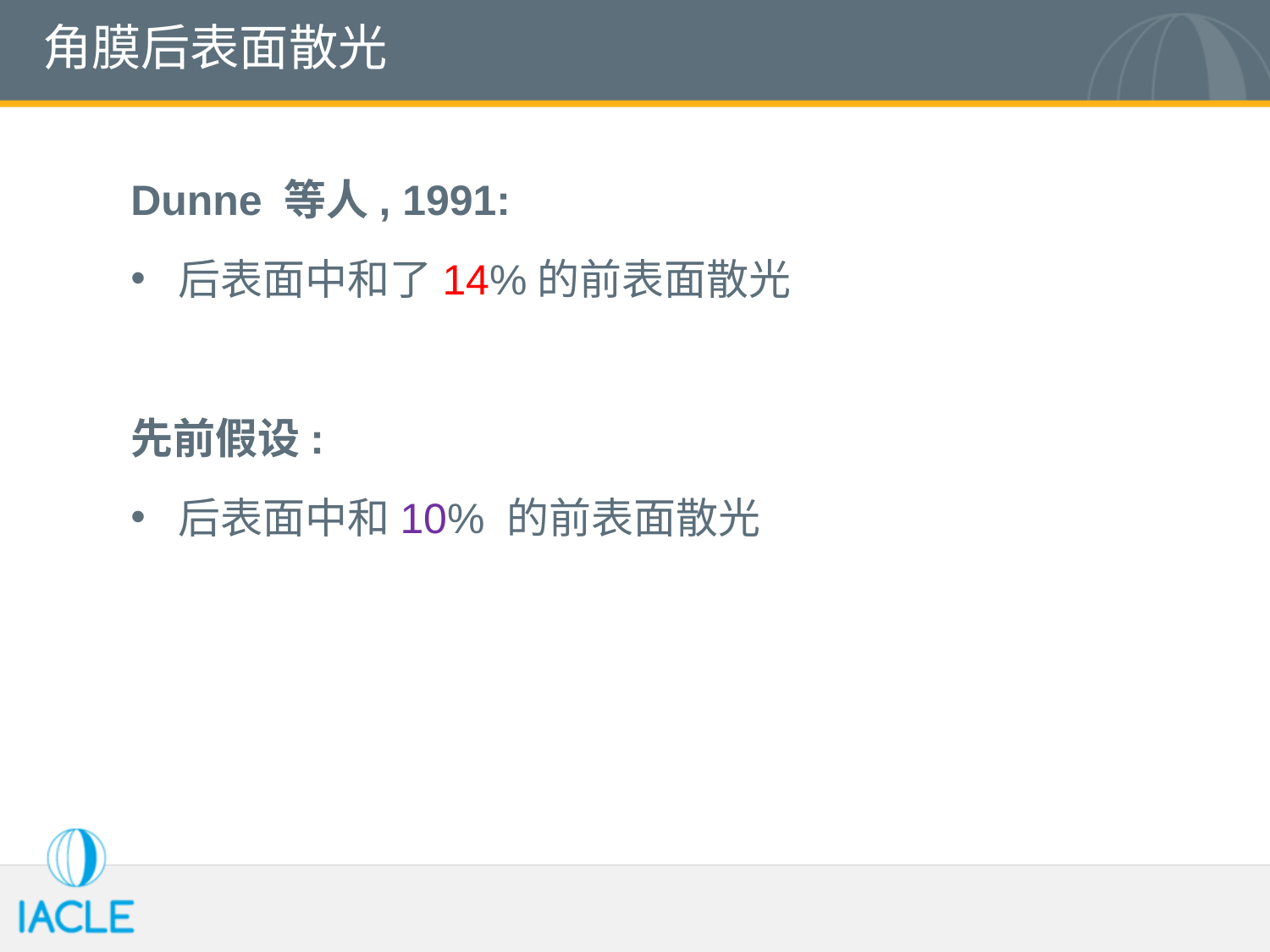

# 角膜后表面散光
Dunne 等人, 1991:
后表面中和了14%的前表面散光

先前假设:
后表面中和10% 的前表面散光